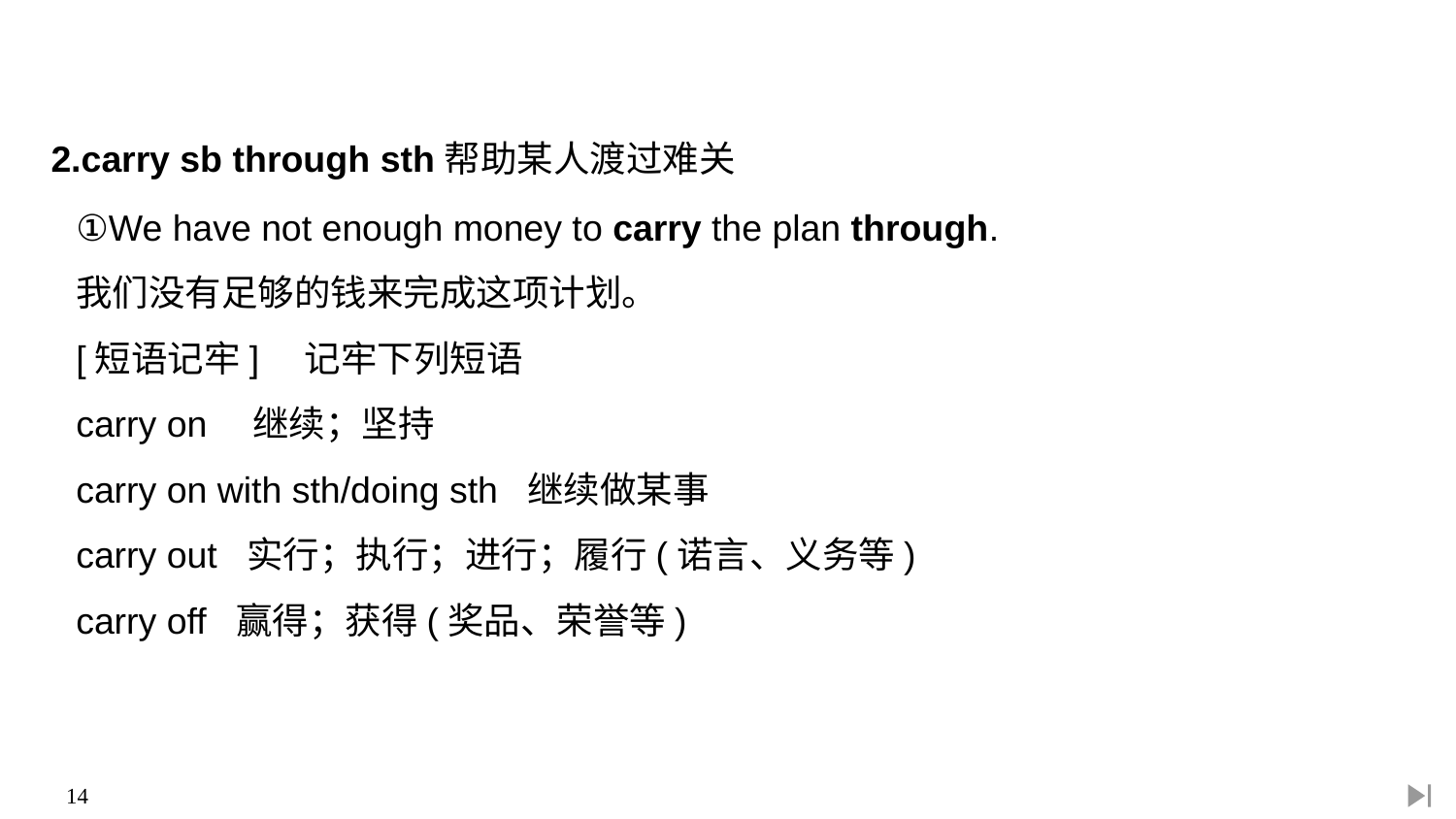

2.carry sb through sth帮助某人渡过难关
①We have not enough money to carry the plan through.
我们没有足够的钱来完成这项计划。
[短语记牢]　记牢下列短语
carry on　继续；坚持
carry on with sth/doing sth  继续做某事
carry out  实行；执行；进行；履行(诺言、义务等)
carry off  赢得；获得(奖品、荣誉等)